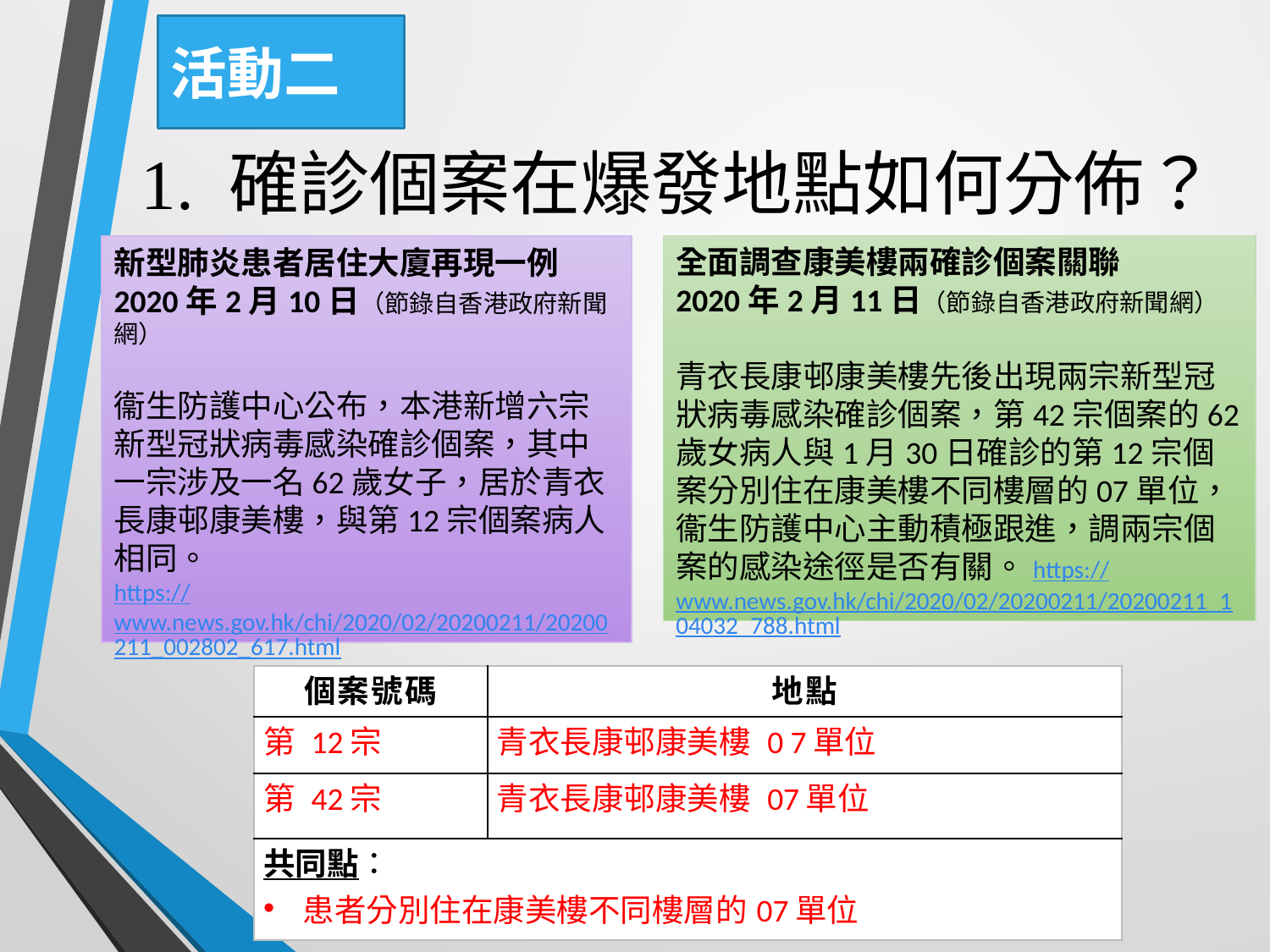

# 活動二
1. 確診個案在爆發地點如何分佈？
全面調查康美樓兩確診個案關聯
2020年2月11日（節錄自香港政府新聞網）

青衣長康邨康美樓先後出現兩宗新型冠狀病毒感染確診個案，第42宗個案的62歲女病人與1月30日確診的第12宗個案分別住在康美樓不同樓層的07單位，衞生防護中心主動積極跟進，調兩宗個案的感染途徑是否有關。https://www.news.gov.hk/chi/2020/02/20200211/20200211_104032_788.html
新型肺炎患者居住大廈再現一例
2020年2月10日（節錄自香港政府新聞網）

衞生防護中心公布，本港新增六宗新型冠狀病毒感染確診個案，其中一宗涉及一名62歲女子，居於青衣長康邨康美樓，與第12宗個案病人相同。
https://www.news.gov.hk/chi/2020/02/20200211/20200211_002802_617.html
| 個案號碼 | 地點 |
| --- | --- |
| 第 12宗 | 青衣長康邨康美樓 0 7單位 |
| 第 42宗 | 青衣長康邨康美樓 07單位 |
| 共同點： 患者分別住在康美樓不同樓層的07單位 |  |